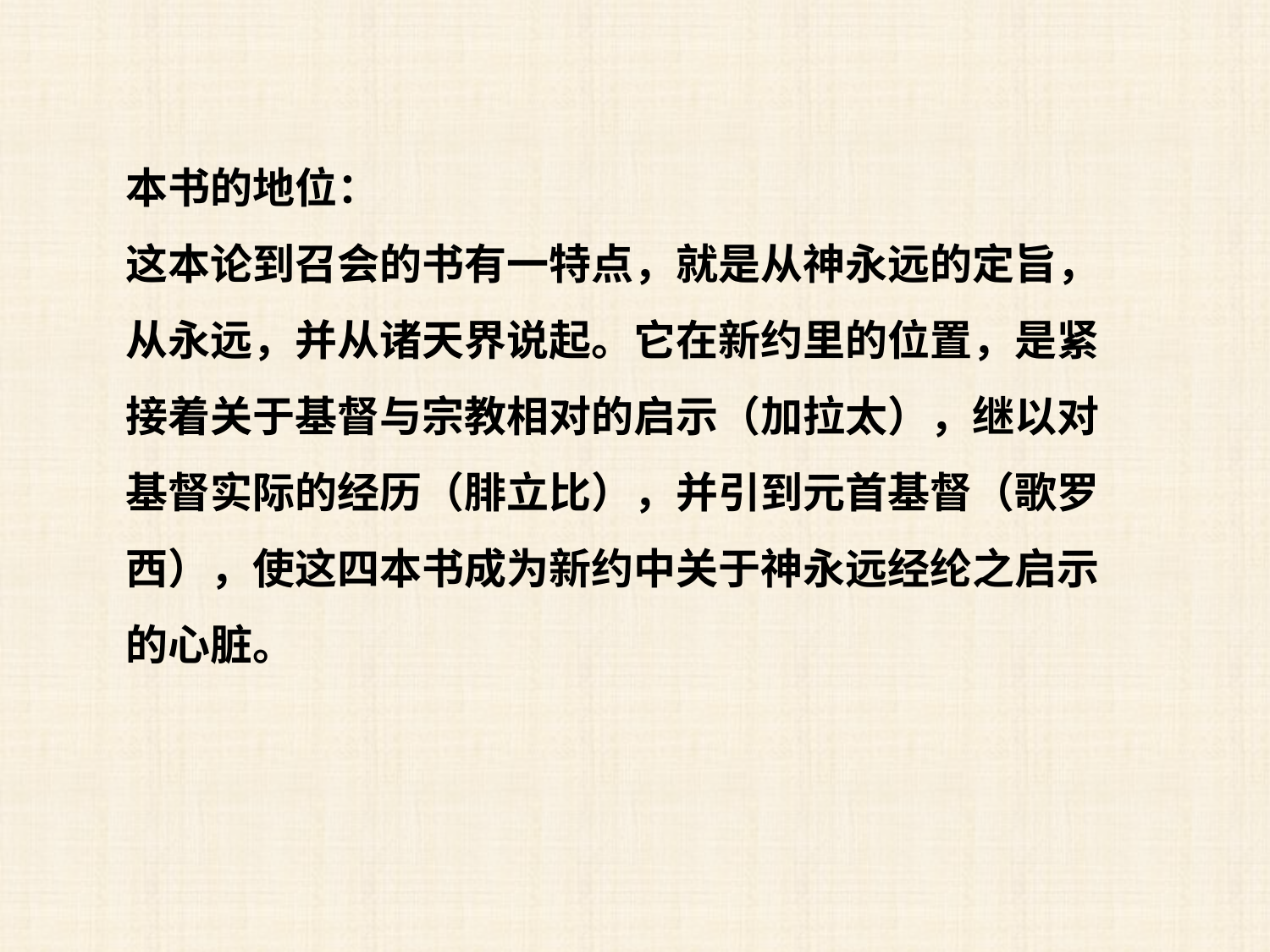

本书的地位：
这本论到召会的书有一特点，就是从神永远的定旨，从永远，并从诸天界说起。它在新约里的位置，是紧接着关于基督与宗教相对的启示（加拉太），继以对基督实际的经历（腓立比），并引到元首基督（歌罗西），使这四本书成为新约中关于神永远经纶之启示的心脏。